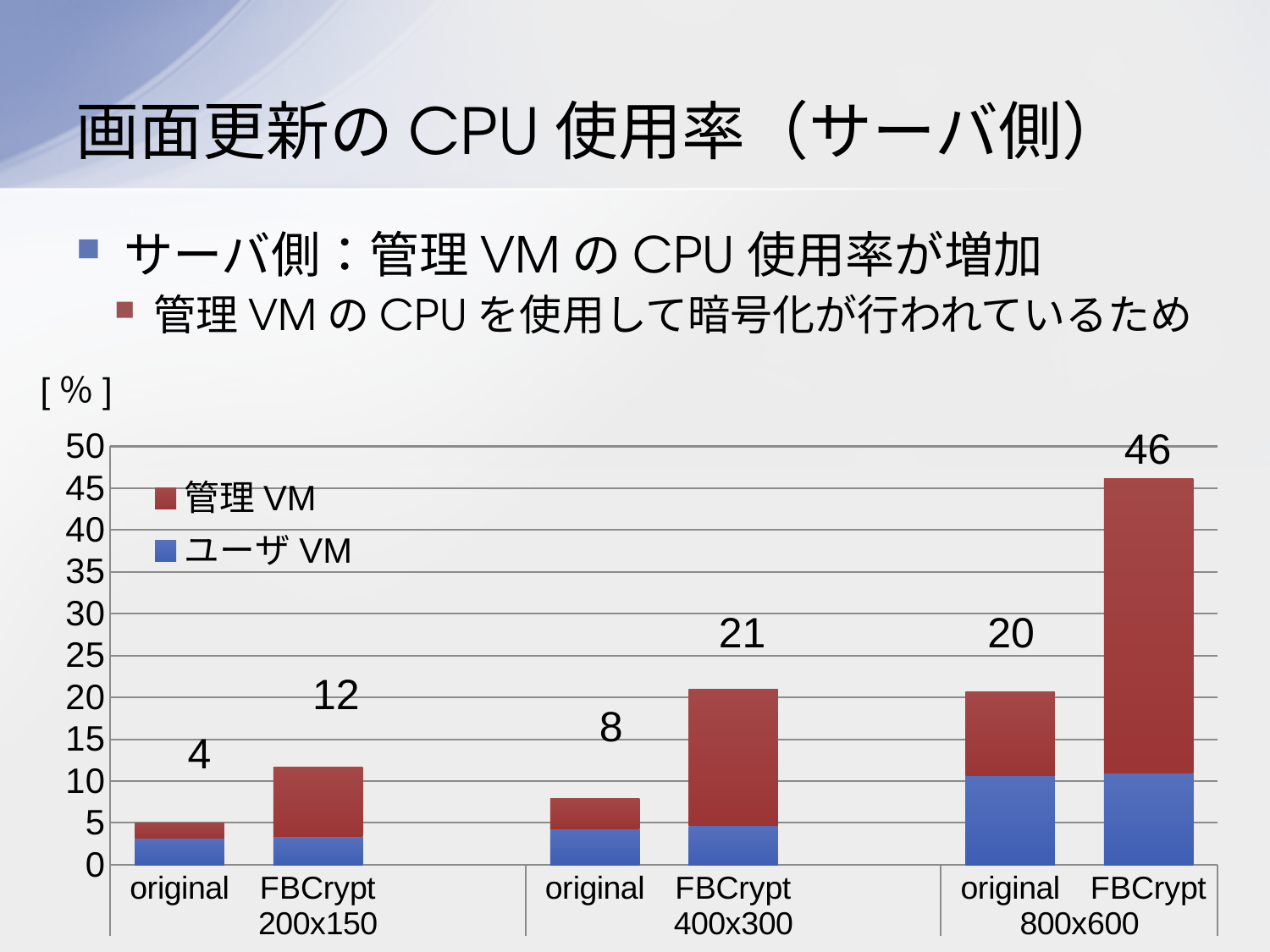

# 画面更新のCPU使用率（サーバ側）
サーバ側：管理VMのCPU使用率が増加
管理VMのCPUを使用して暗号化が行われているため
[％]

### Chart

| Category | ユーザVM | 管理VM |
|---|---|---|
| original | 3.15 | 1.88 |
| FBCrypt | 3.35 | 8.37 |
|  | None | None |
| original | 4.34 | 3.56 |
| FBCrypt | 4.689999999999999 | 16.32 |
|  | None | None |
| original | 10.66 | 9.96 |
| FBCrypt | 10.95 | 35.19 |
46
21
20
12
8
4